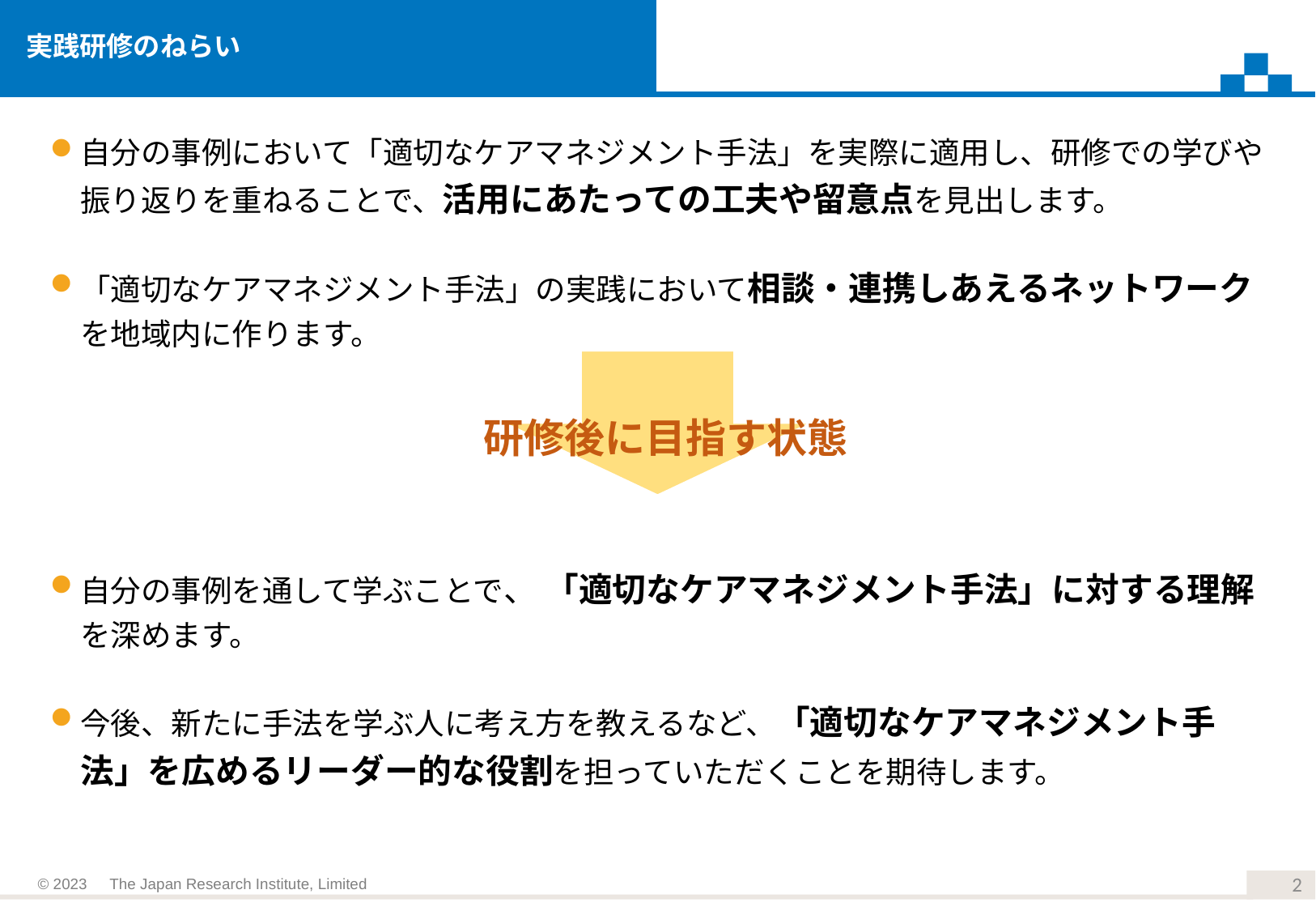

# 実践研修のねらい
自分の事例において「適切なケアマネジメント手法」を実際に適用し、研修での学びや振り返りを重ねることで、活用にあたっての工夫や留意点を見出します。
「適切なケアマネジメント手法」の実践において相談・連携しあえるネットワークを地域内に作ります。

自分の事例を通して学ぶことで、 「適切なケアマネジメント手法」に対する理解を深めます。
今後、新たに手法を学ぶ人に考え方を教えるなど、「適切なケアマネジメント手法」を広めるリーダー的な役割を担っていただくことを期待します。

研修後に目指す状態
2